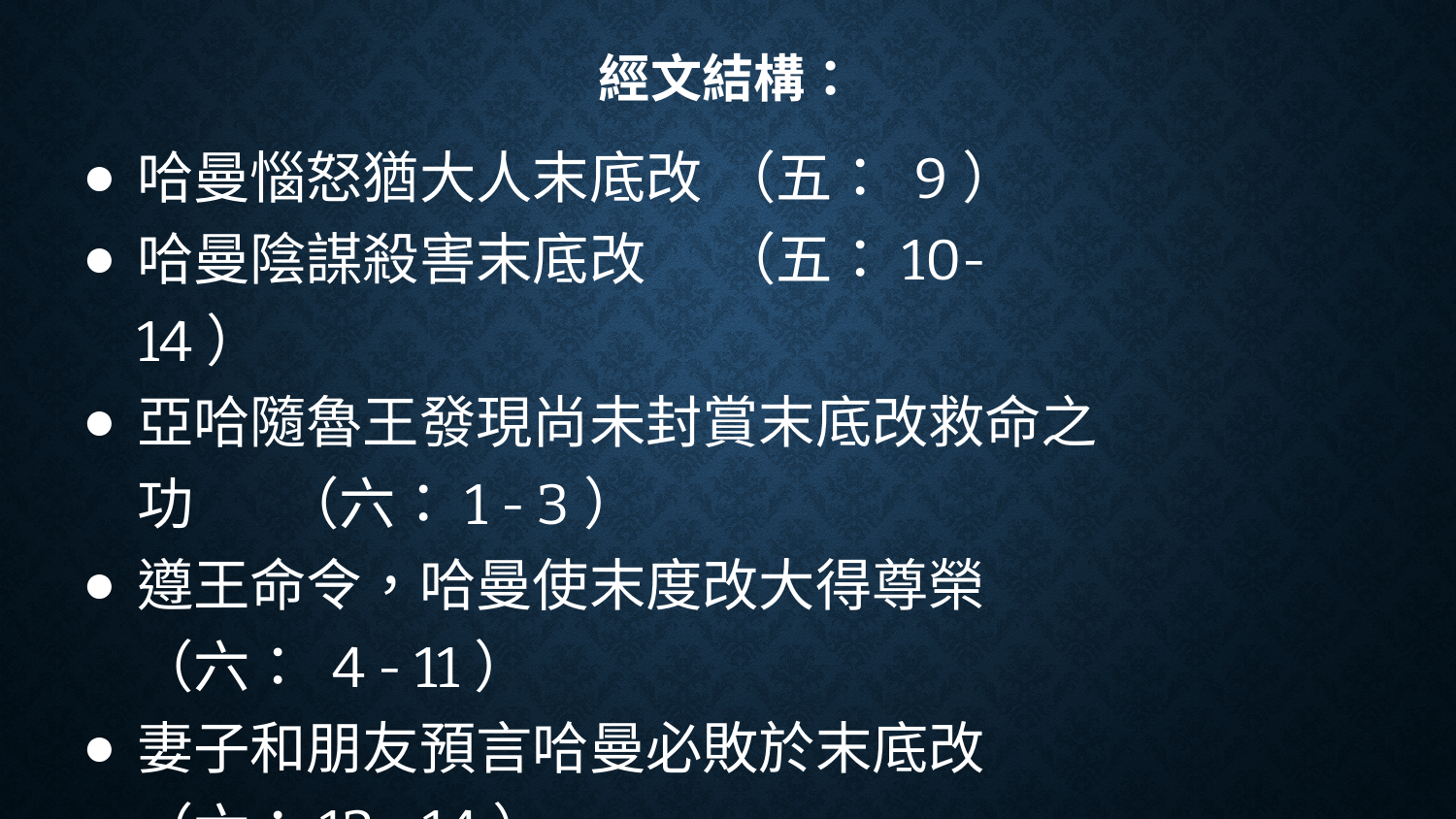

# 經文結構：
哈曼惱怒猶大人末底改	（五： 9）
哈曼陰謀殺害末底改	（五：10- 14）
亞哈隨魯王發現尚未封賞末底改救命之功	（六：1 - 3）
遵王命令，哈曼使末度改大得尊榮	（六： 4 - 11）
妻子和朋友預言哈曼必敗於末底改	（六：12 - 14）